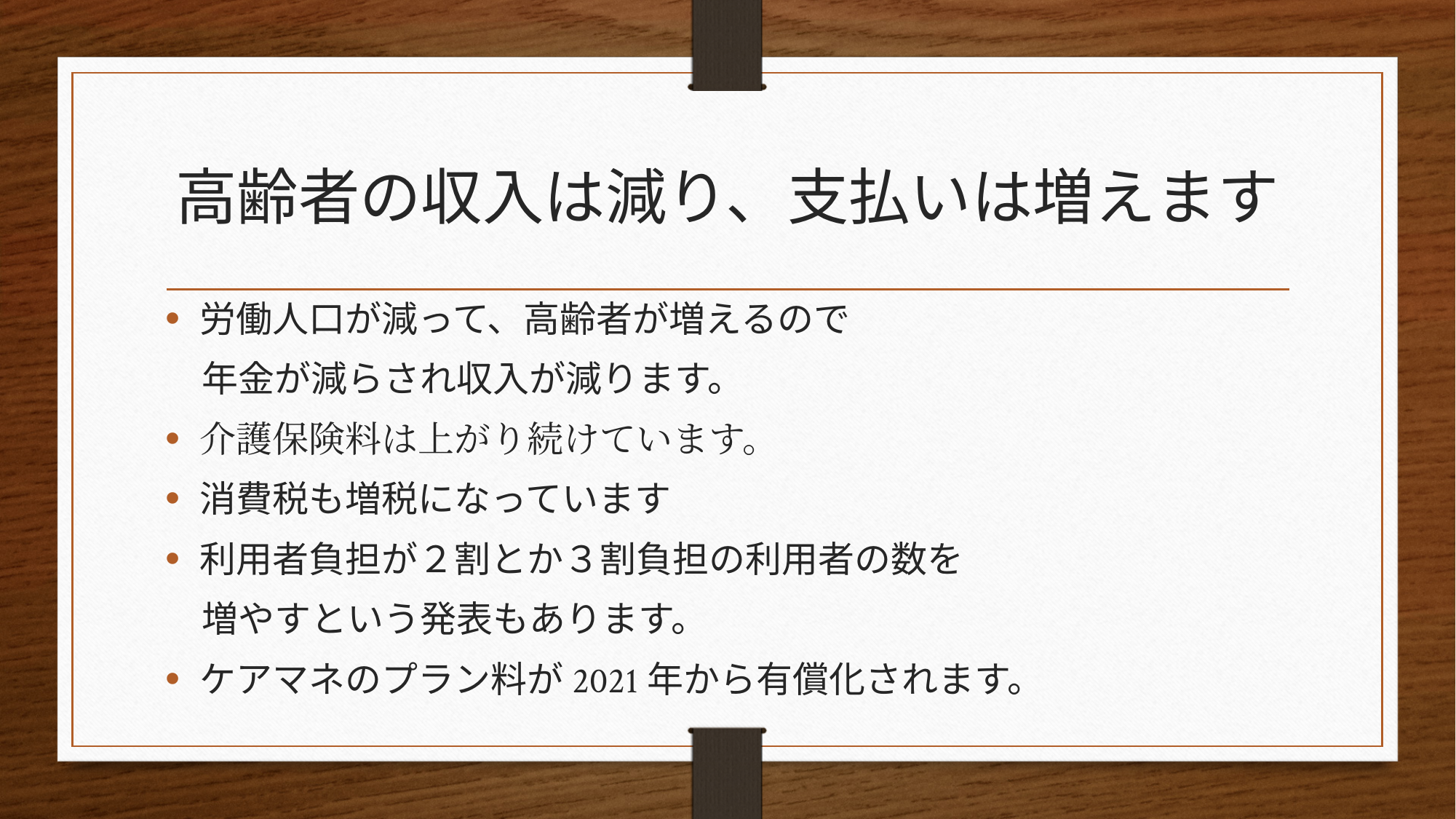

# 高齢者の収入は減り、支払いは増えます
労働人口が減って、高齢者が増えるので
　年金が減らされ収入が減ります。
介護保険料は上がり続けています。
消費税も増税になっています
利用者負担が２割とか３割負担の利用者の数を
　増やすという発表もあります。
ケアマネのプラン料が2021年から有償化されます。